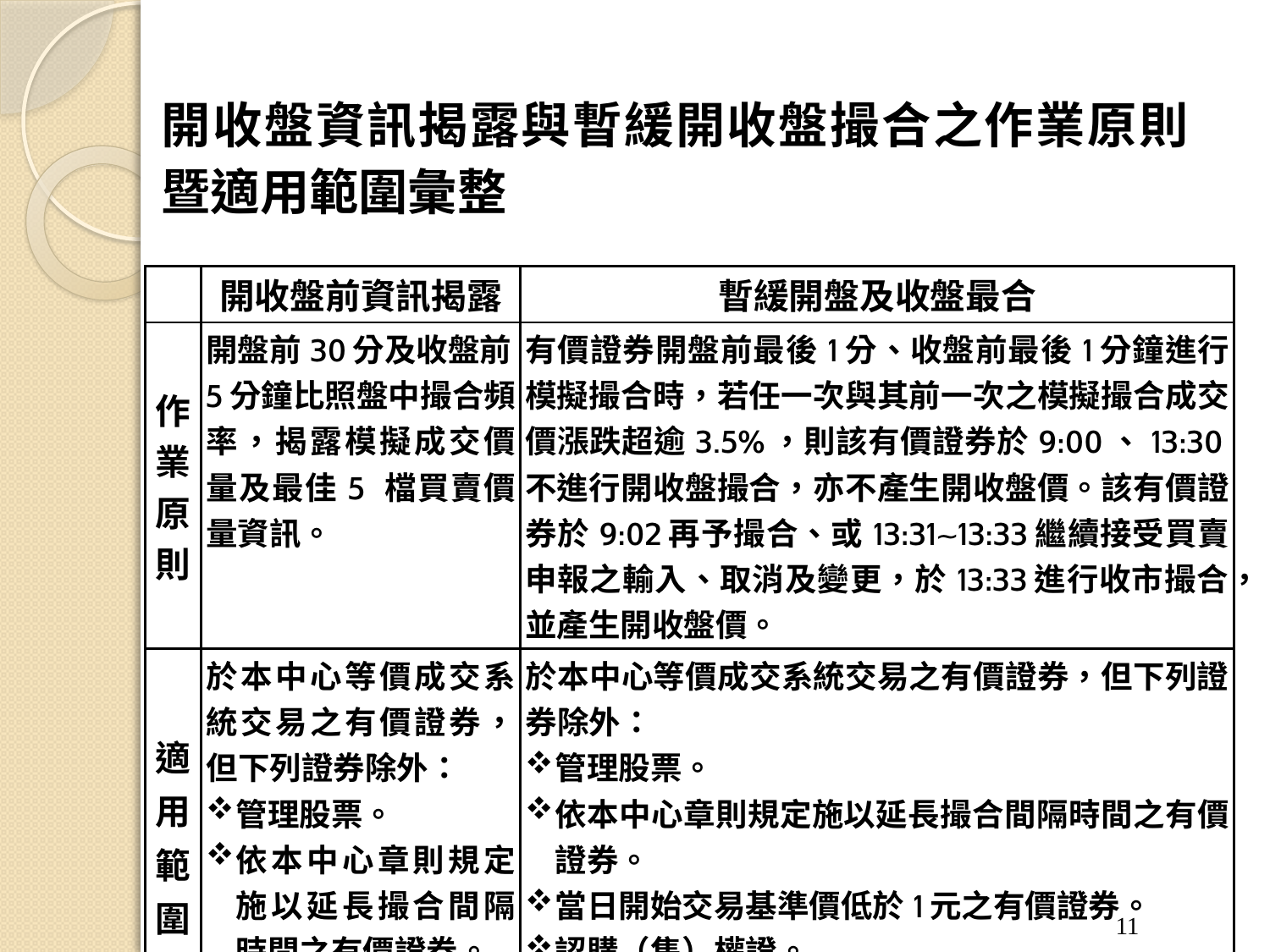

開收盤資訊揭露與暫緩開收盤撮合之作業原則暨適用範圍彙整
|  | 開收盤前資訊揭露 | 暫緩開盤及收盤最合 |
| --- | --- | --- |
| 作業原則 | 開盤前30分及收盤前5分鐘比照盤中撮合頻率，揭露模擬成交價量及最佳5 檔買賣價量資訊。 | 有價證券開盤前最後1分、收盤前最後1分鐘進行模擬撮合時，若任一次與其前一次之模擬撮合成交價漲跌超逾3.5%，則該有價證券於9:00、13:30不進行開收盤撮合，亦不產生開收盤價。該有價證券於9:02再予撮合、或13:31~13:33繼續接受買賣申報之輸入、取消及變更，於13:33進行收市撮合，並產生開收盤價。 |
| 適用範圍 | 於本中心等價成交系統交易之有價證券，但下列證券除外： 管理股票。 依本中心章則規定施以延長撮合間隔時間之有價證券。 | 於本中心等價成交系統交易之有價證券，但下列證券除外： 管理股票。 依本中心章則規定施以延長撮合間隔時間之有價證券。 當日開始交易基準價低於1元之有價證券。 認購（售）權證。 分離後認股權憑證。 |
11